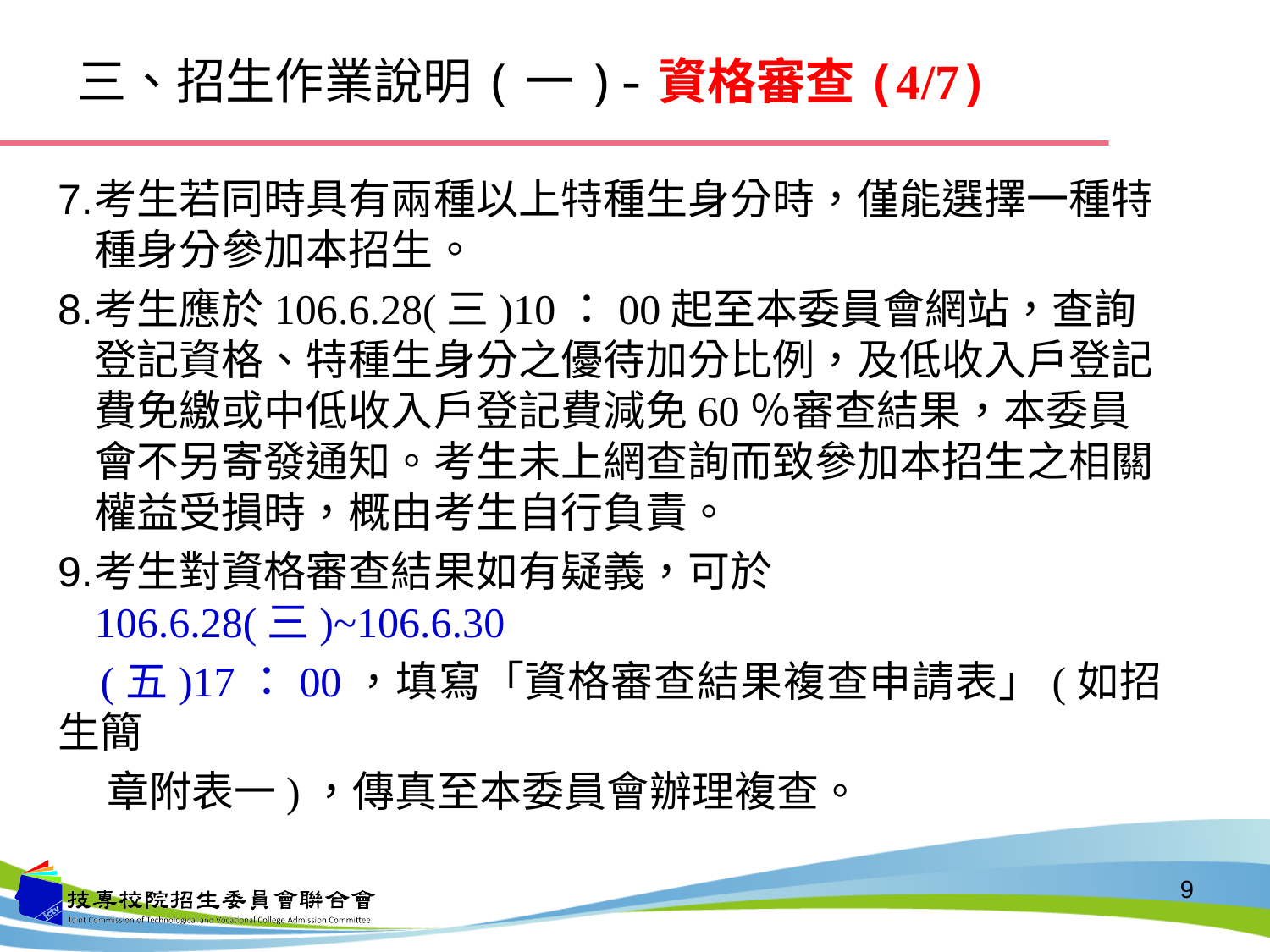

# 三、招生作業說明(一)-資格審查(4/7)
考生若同時具有兩種以上特種生身分時，僅能選擇一種特種身分參加本招生。
考生應於106.6.28(三)10：00起至本委員會網站，查詢登記資格、特種生身分之優待加分比例，及低收入戶登記費免繳或中低收入戶登記費減免60％審查結果，本委員會不另寄發通知。考生未上網查詢而致參加本招生之相關權益受損時，概由考生自行負責。
考生對資格審查結果如有疑義，可於106.6.28(三)~106.6.30
  (五)17：00，填寫「資格審查結果複查申請表」(如招生簡
  章附表一)，傳真至本委員會辦理複查。
9